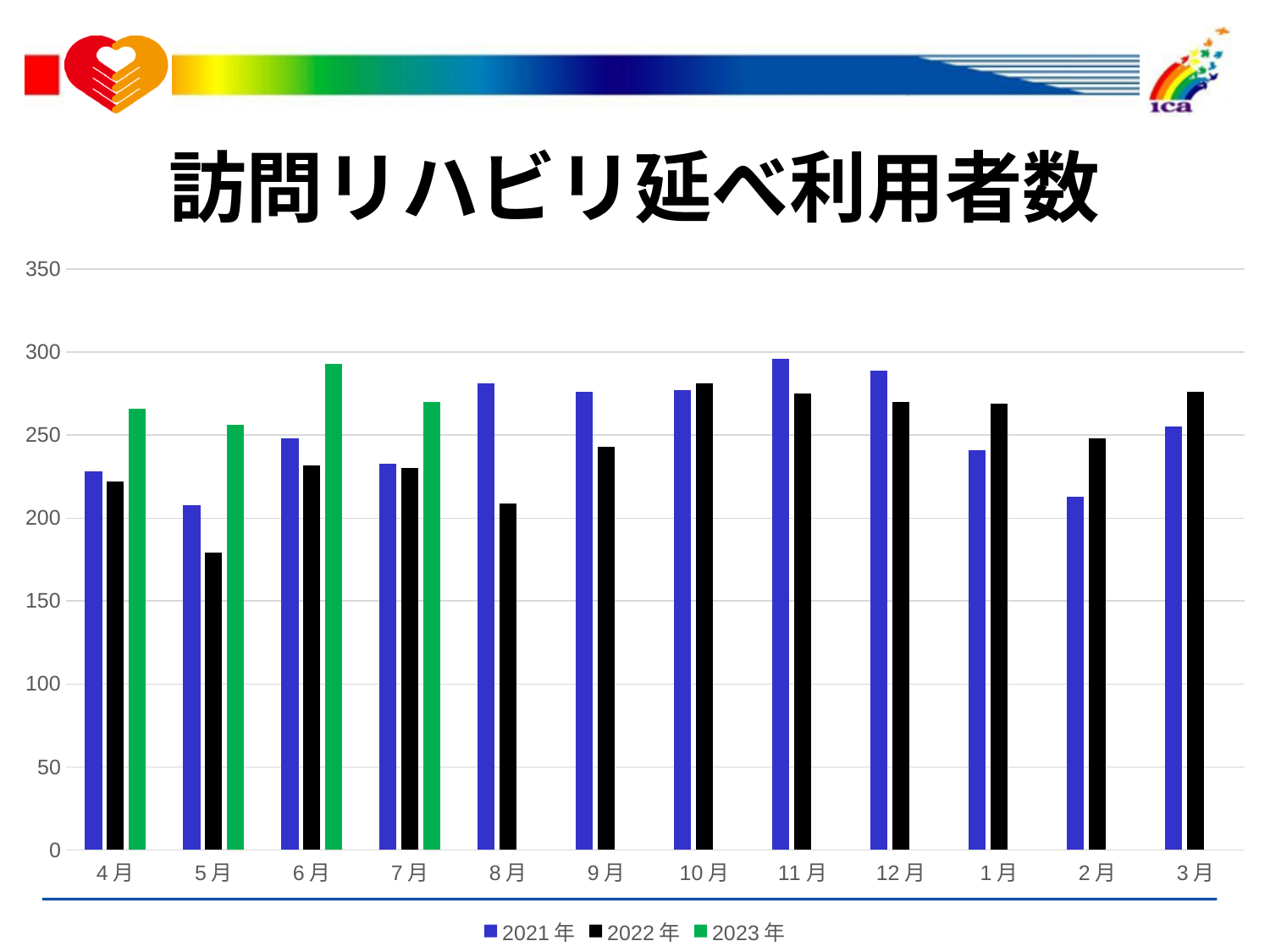

# 訪問リハビリ延べ利用者数

### Chart

| Category | 2021年 | 2022年 | 2023年 |
|---|---|---|---|
| 4月 | 228.0 | 222.0 | 266.0 |
| 5月 | 208.0 | 179.0 | 256.0 |
| 6月 | 248.0 | 232.0 | 293.0 |
| 7月 | 233.0 | 230.0 | 270.0 |
| 8月 | 281.0 | 209.0 | None |
| 9月 | 276.0 | 243.0 | None |
| 10月 | 277.0 | 281.0 | None |
| 11月 | 296.0 | 275.0 | None |
| 12月 | 289.0 | 270.0 | None |
| 1月 | 241.0 | 269.0 | None |
| 2月 | 213.0 | 248.0 | None |
| 3月 | 255.0 | 276.0 | None |